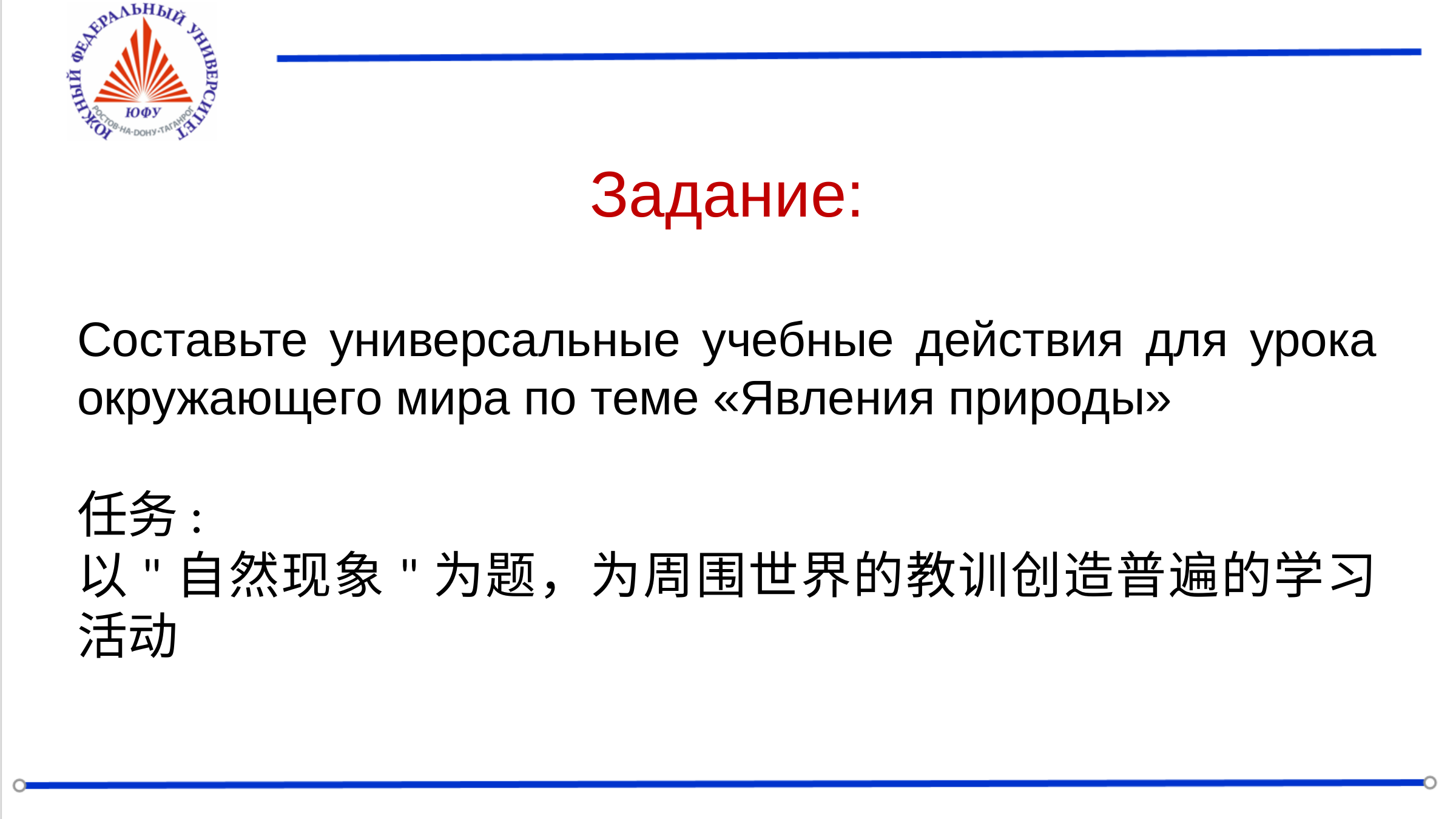

Задание:

Составьте универсальные учебные действия для урока окружающего мира по теме «Явления природы»

任务:
以"自然现象"为题，为周围世界的教训创造普遍的学习活动